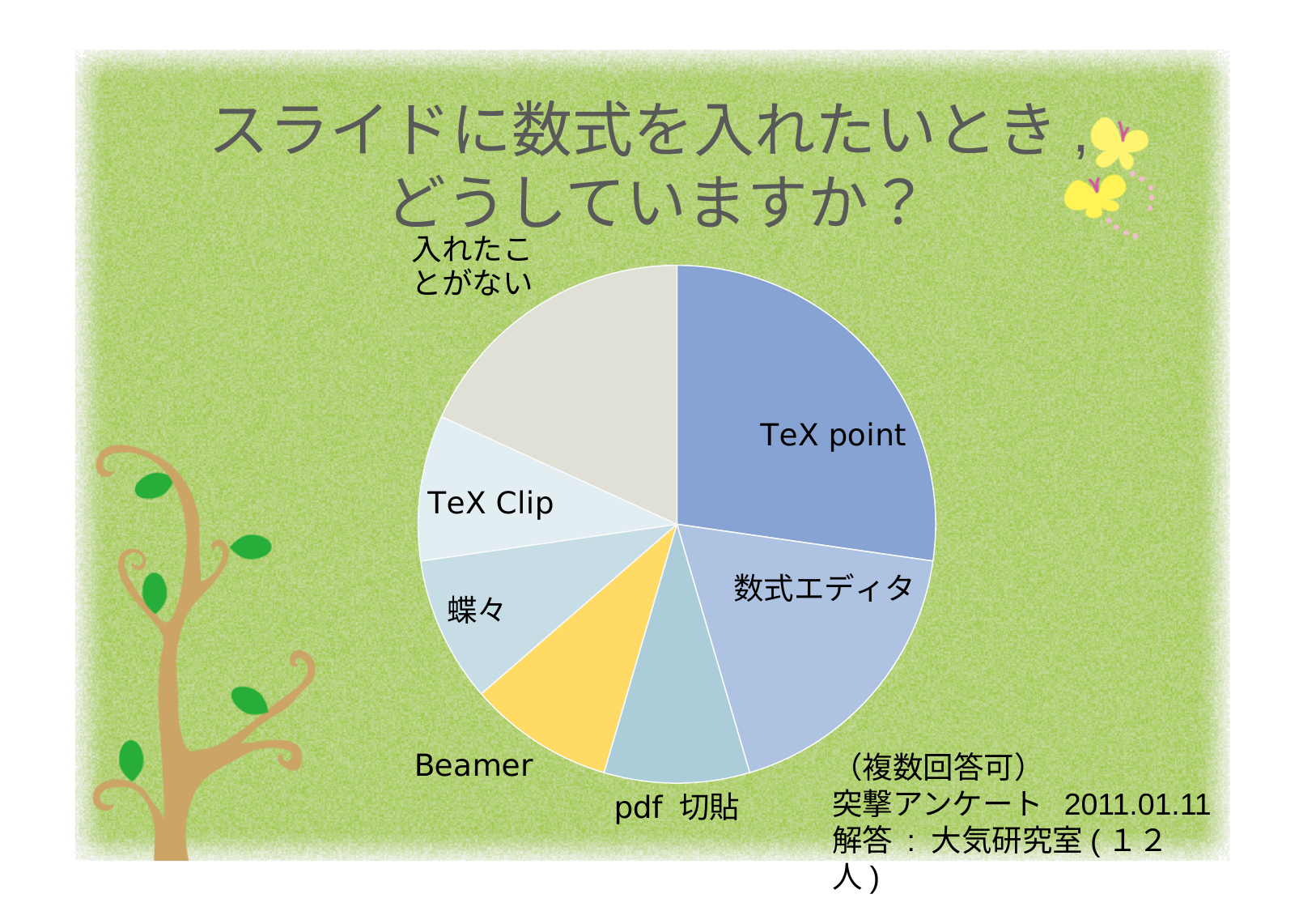

# スライドに数式を入れたいとき, どうしていますか？

### Chart

| Category | 列1 |
|---|---|
| Tex point | 3.0 |
| 数式エディタ | 2.0 |
| pdf 切貼 | 1.0 |
| Beamer | 1.0 |
| 蝶々 | 1.0 |
| Tex Clip | 1.0 |
| 入れたことがない | 2.0 |
（複数回答可）
突撃アンケート  2011.01.11
解答 : 大気研究室(１２ 人)